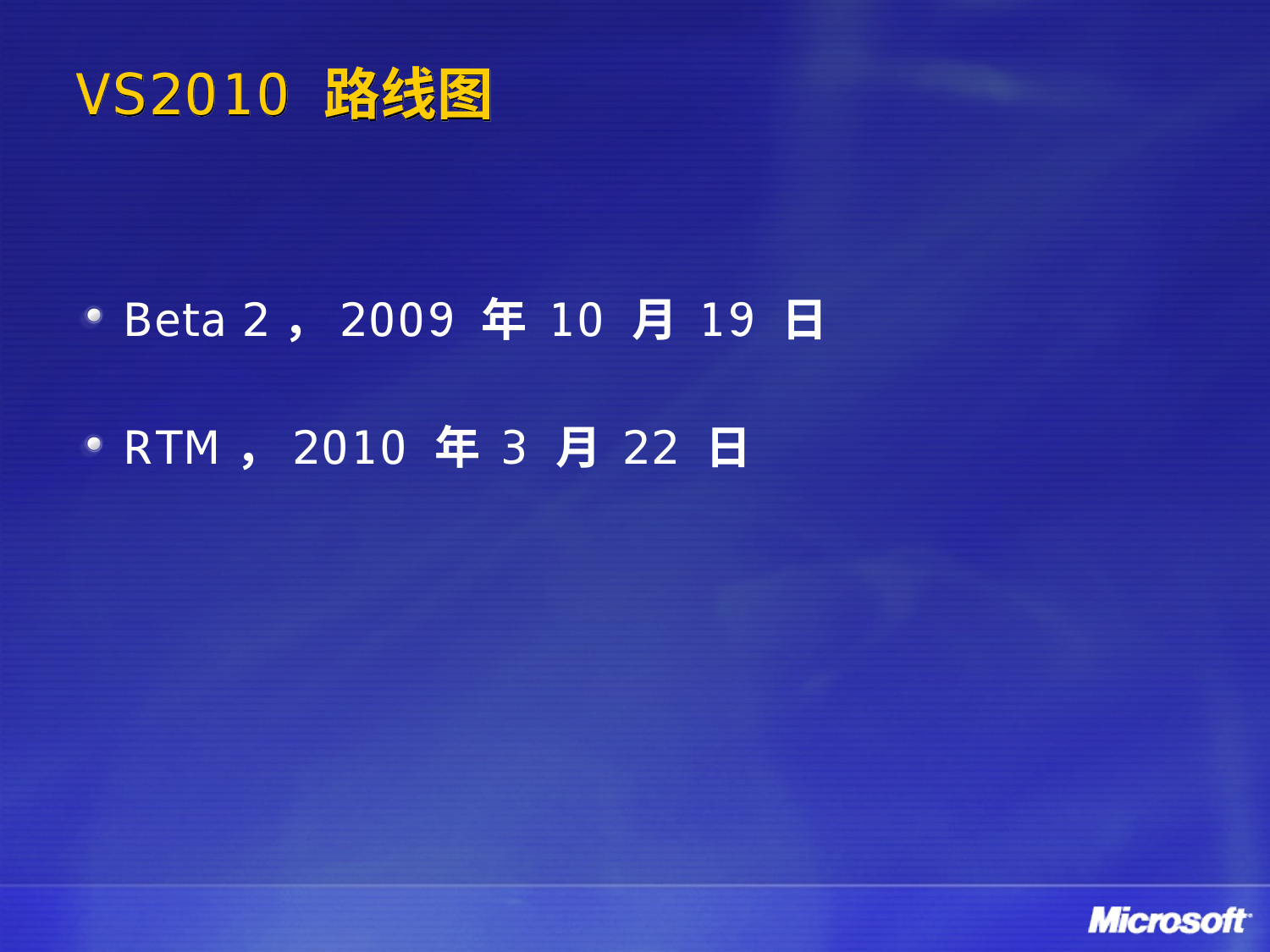

# VS2010 路线图

Beta 2，2009 年 10 月 19 日

RTM，2010 年 3 月 22 日